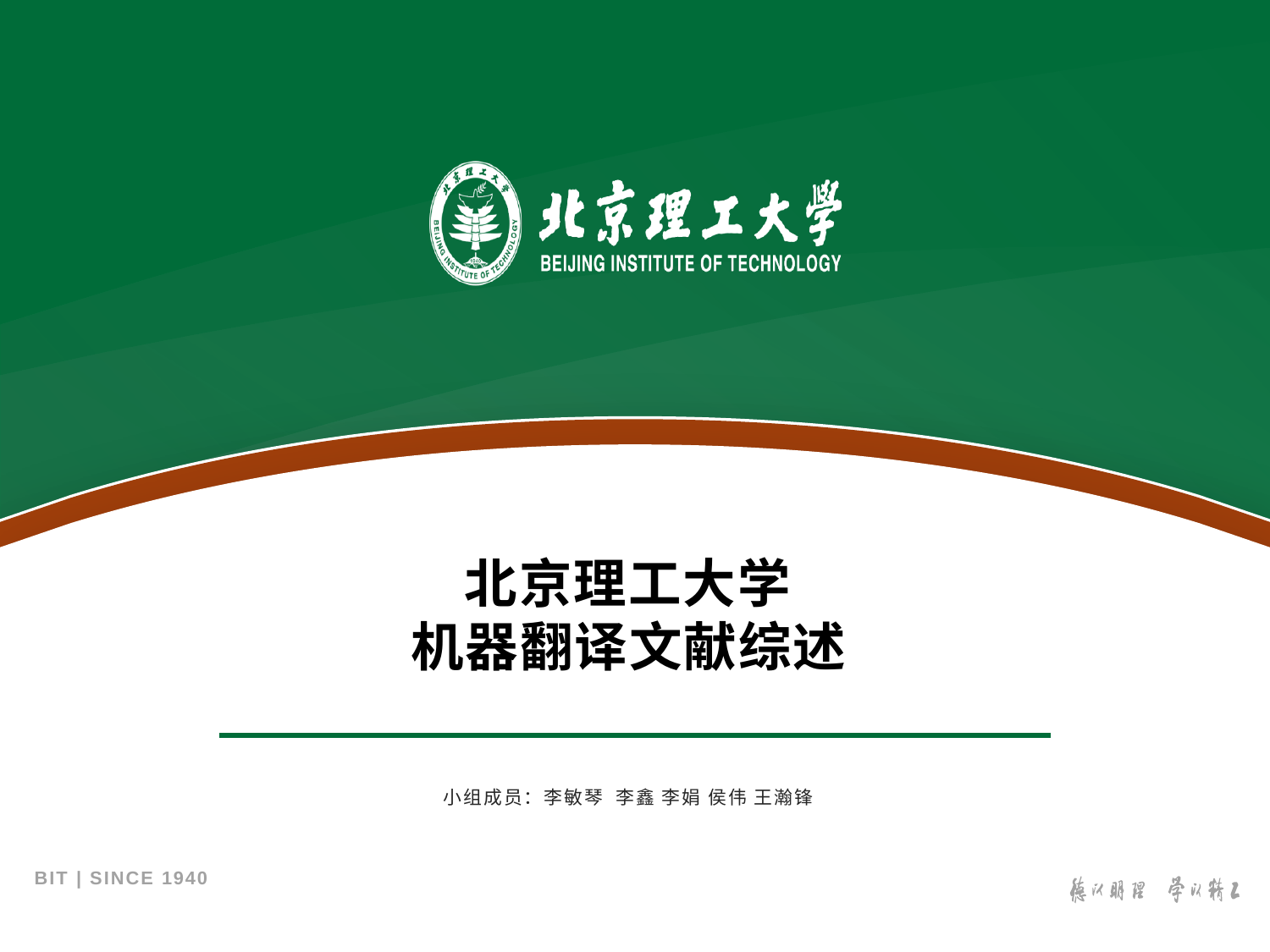

# 北京理工大学 机器翻译文献综述
小组成员：李敏琴  李鑫 李娟 侯伟 王瀚锋